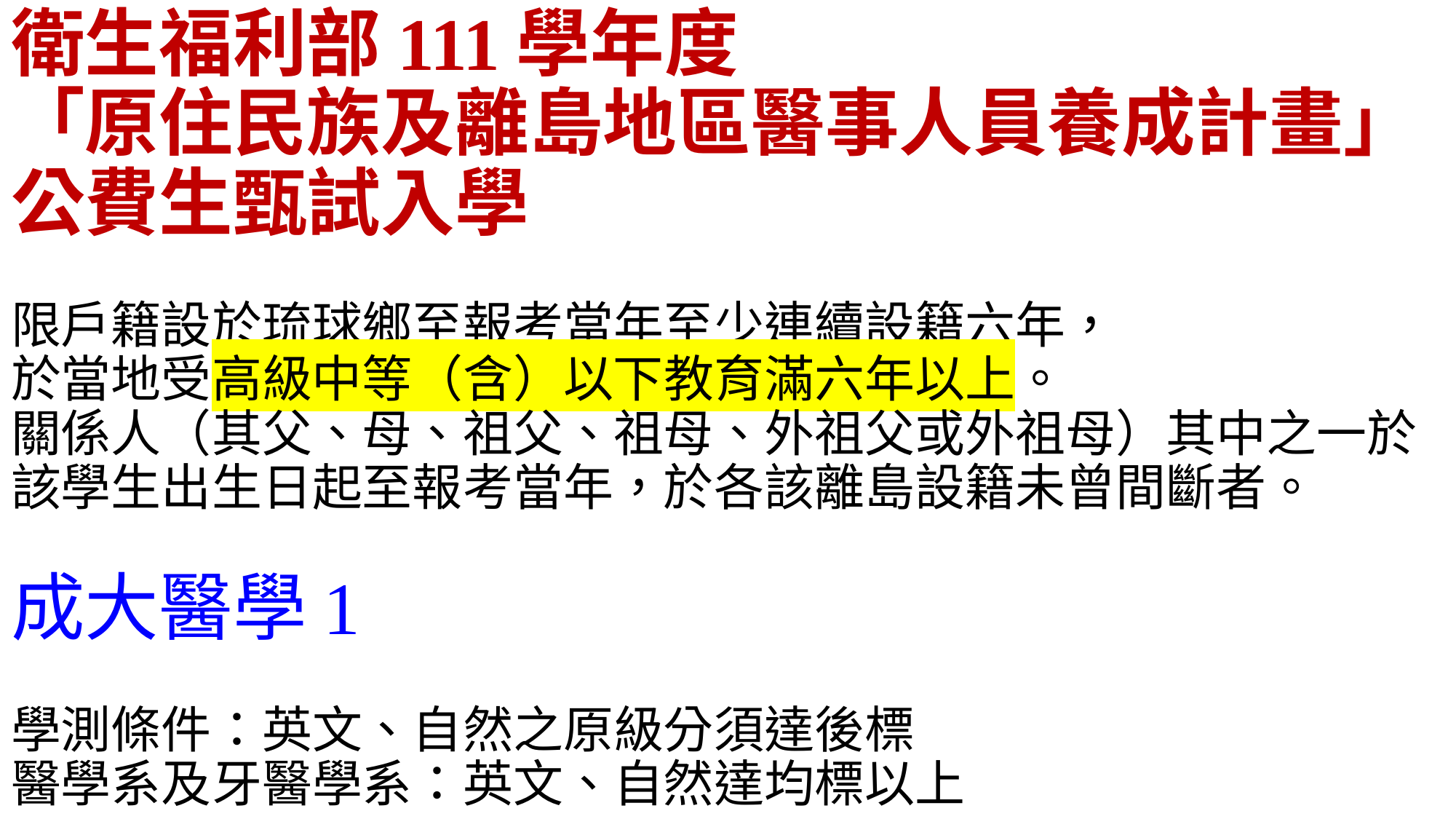

# 衛生福利部111學年度 「原住民族及離島地區醫事人員養成計畫」公費生甄試入學 限戶籍設於琉球鄉至報考當年至少連續設籍六年， 於當地受高級中等（含）以下教育滿六年以上。 關係人（其父、母、祖父、祖母、外祖父或外祖母）其中之一於該學生出生日起至報考當年，於各該離島設籍未曾間斷者。 成大醫學1 學測條件：英文、自然之原級分須達後標 醫學系及牙醫學系：英文、自然達均標以上